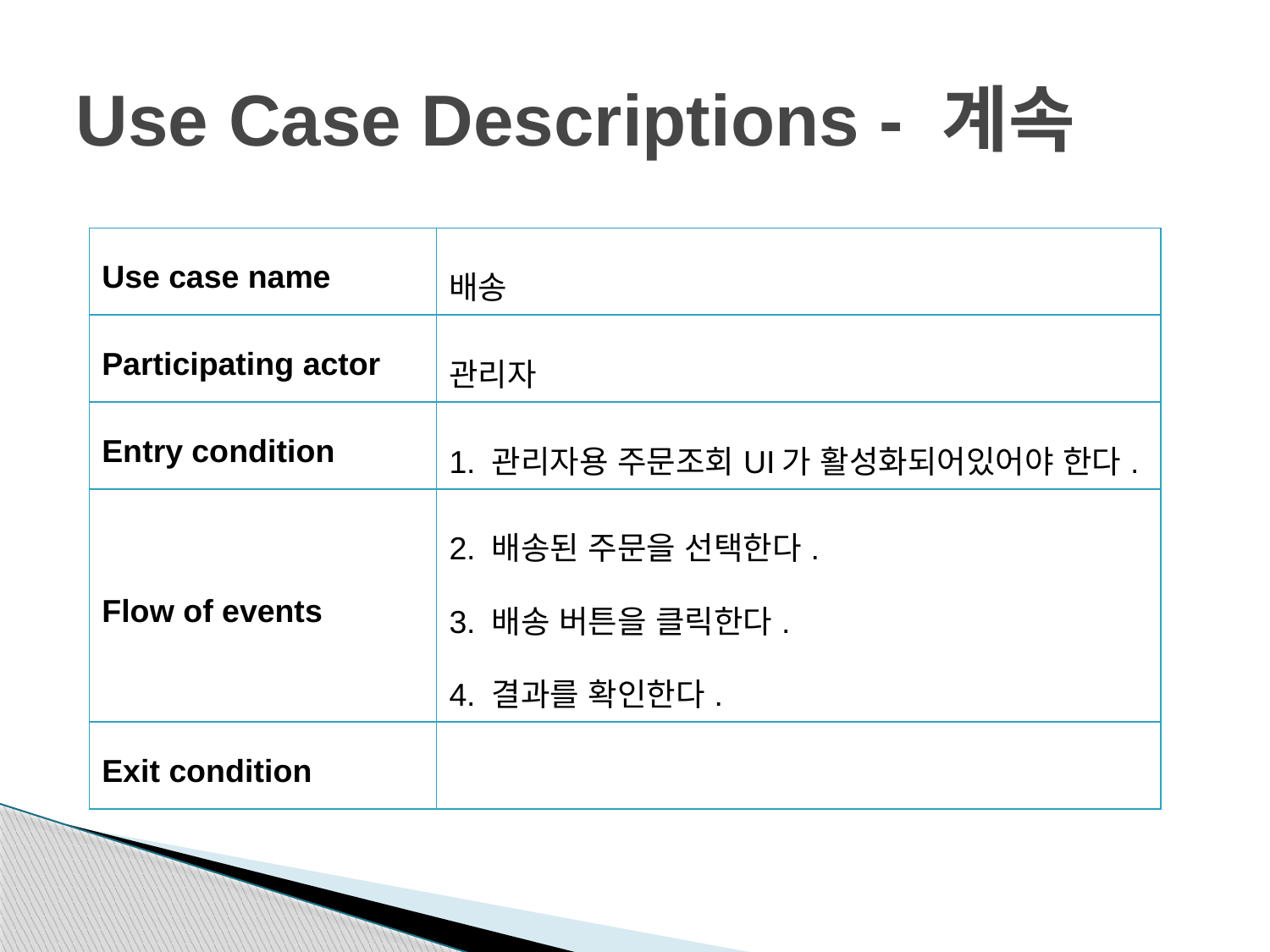

# Use Case Descriptions - 계속
| Use case name | 배송 |
| --- | --- |
| Participating actor | 관리자 |
| Entry condition | 1. 관리자용 주문조회UI가 활성화되어있어야 한다. |
| Flow of events | 2. 배송된 주문을 선택한다. 3. 배송 버튼을 클릭한다. 4. 결과를 확인한다. |
| Exit condition |  |